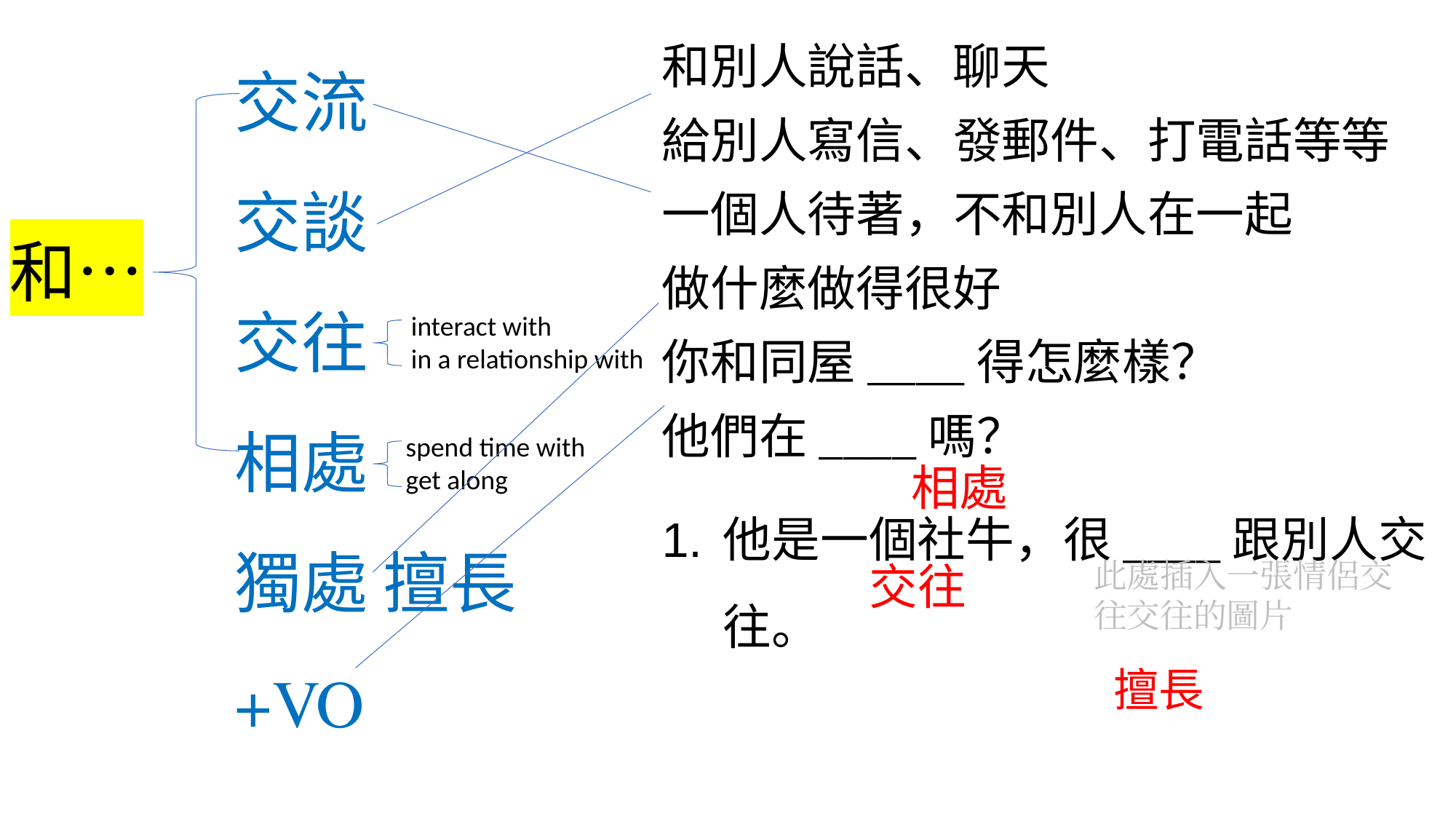

# 交流 交談 交往 相處 獨處 擅長+VO
和別人說話、聊天
給別人寫信、發郵件、打電話等等
一個人待著，不和別人在一起
做什麼做得很好
你和同屋____得怎麼樣？
他們在____嗎？
他是一個社牛，很____跟別人交往。
和…

interact with
in a relationship with

spend time with
get along

相處
此處插入一張情侶交往交往的圖片
交往
擅長